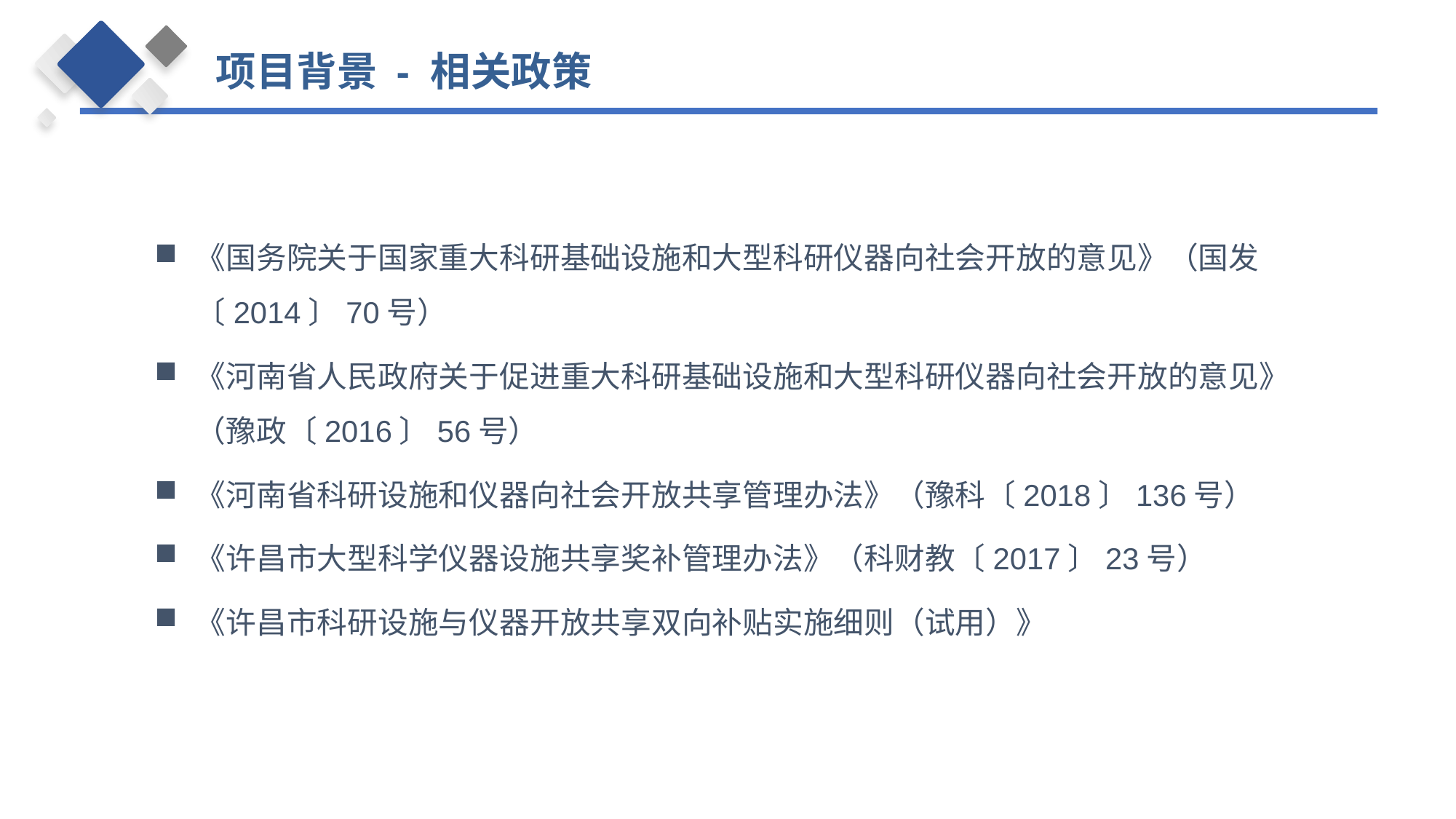

项目背景 - 相关政策
《国务院关于国家重大科研基础设施和大型科研仪器向社会开放的意见》（国发〔2014〕70号）
《河南省人民政府关于促进重大科研基础设施和大型科研仪器向社会开放的意见》（豫政〔2016〕56号）
《河南省科研设施和仪器向社会开放共享管理办法》（豫科〔2018〕136号）
《许昌市大型科学仪器设施共享奖补管理办法》（科财教〔2017〕23号）
《许昌市科研设施与仪器开放共享双向补贴实施细则（试用）》